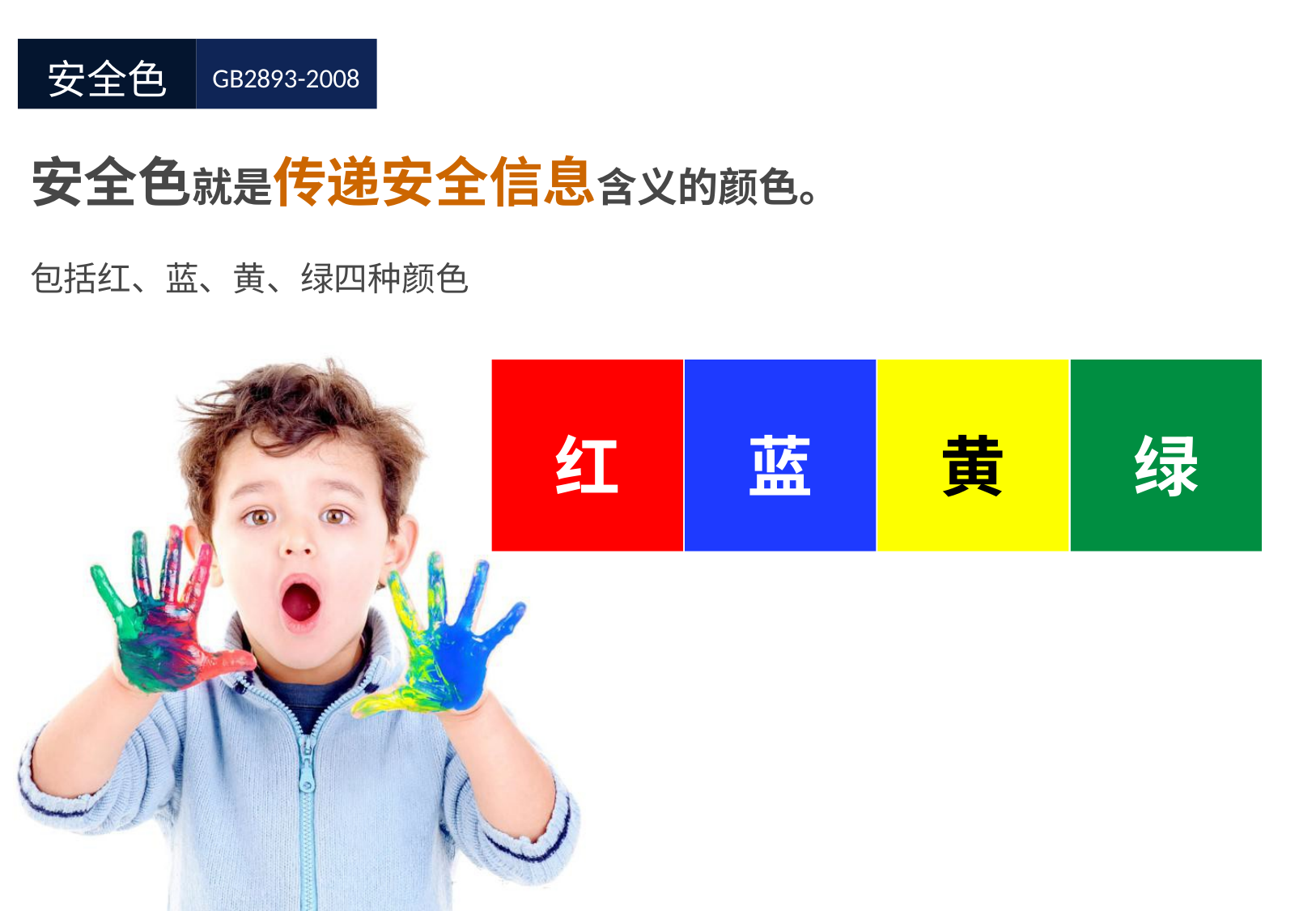

安全色
GB2893-2008
安全色就是传递安全信息含义的颜色。
包括红、蓝、黄、绿四种颜色

红
蓝
黄
绿